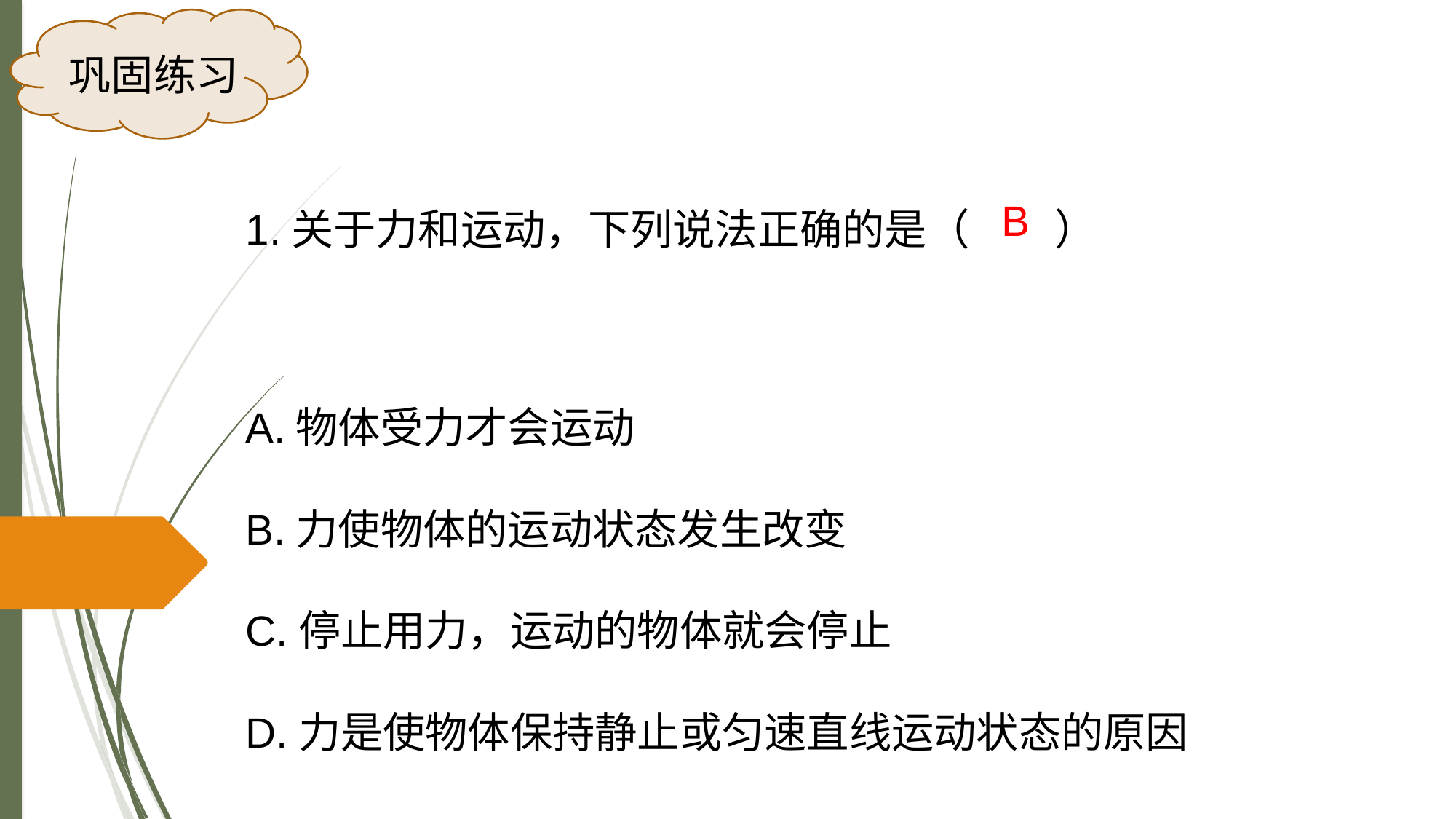

巩固练习
1.关于力和运动，下列说法正确的是（         ）
B
A.物体受力才会运动
B.力使物体的运动状态发生改变
C.停止用力，运动的物体就会停止
D.力是使物体保持静止或匀速直线运动状态的原因